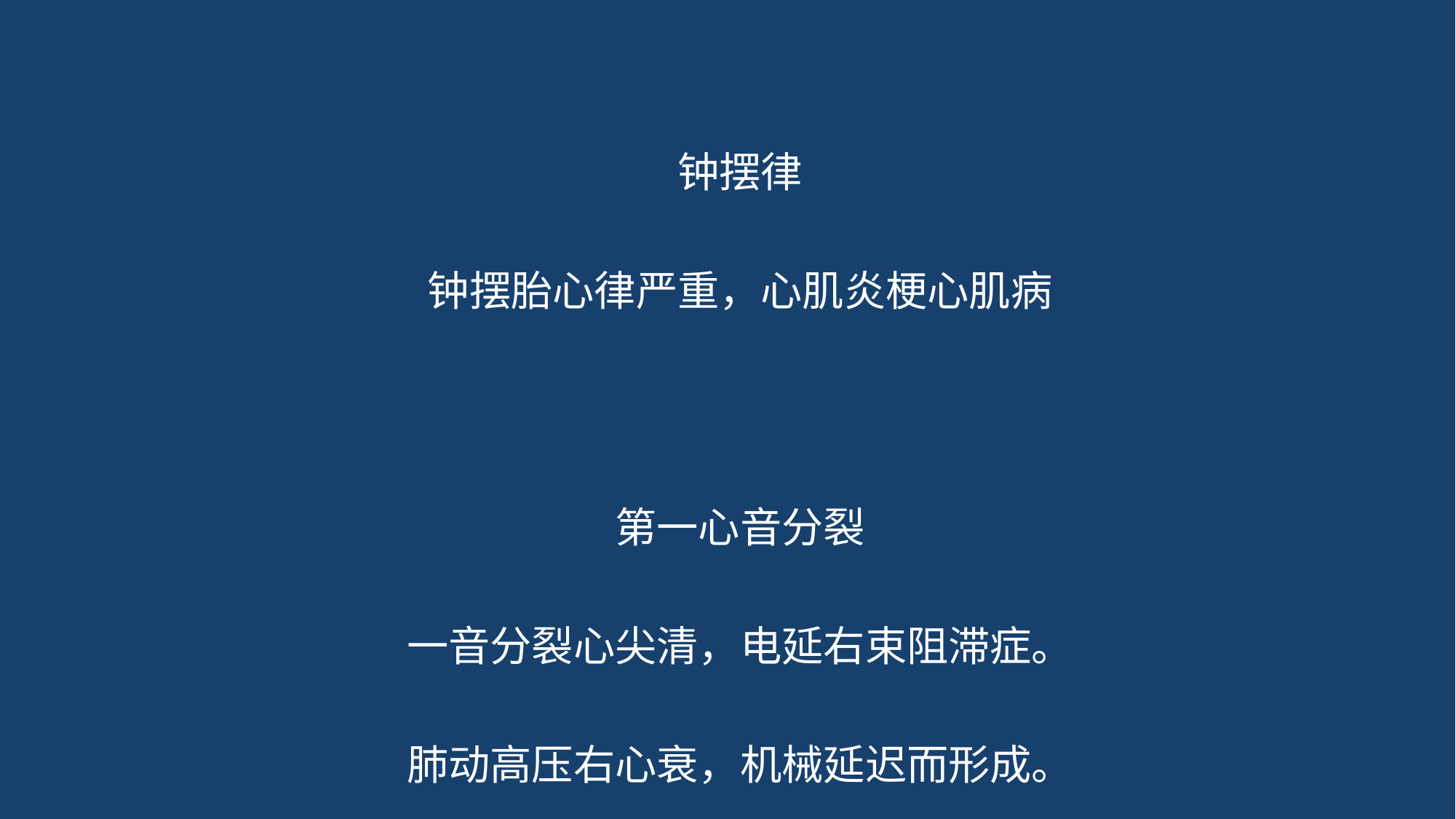

钟摆律
钟摆胎心律严重，心肌炎梗心肌病

第一心音分裂
一音分裂心尖清，电延右束阻滞症。
肺动高压右心衰，机械延迟而形成。